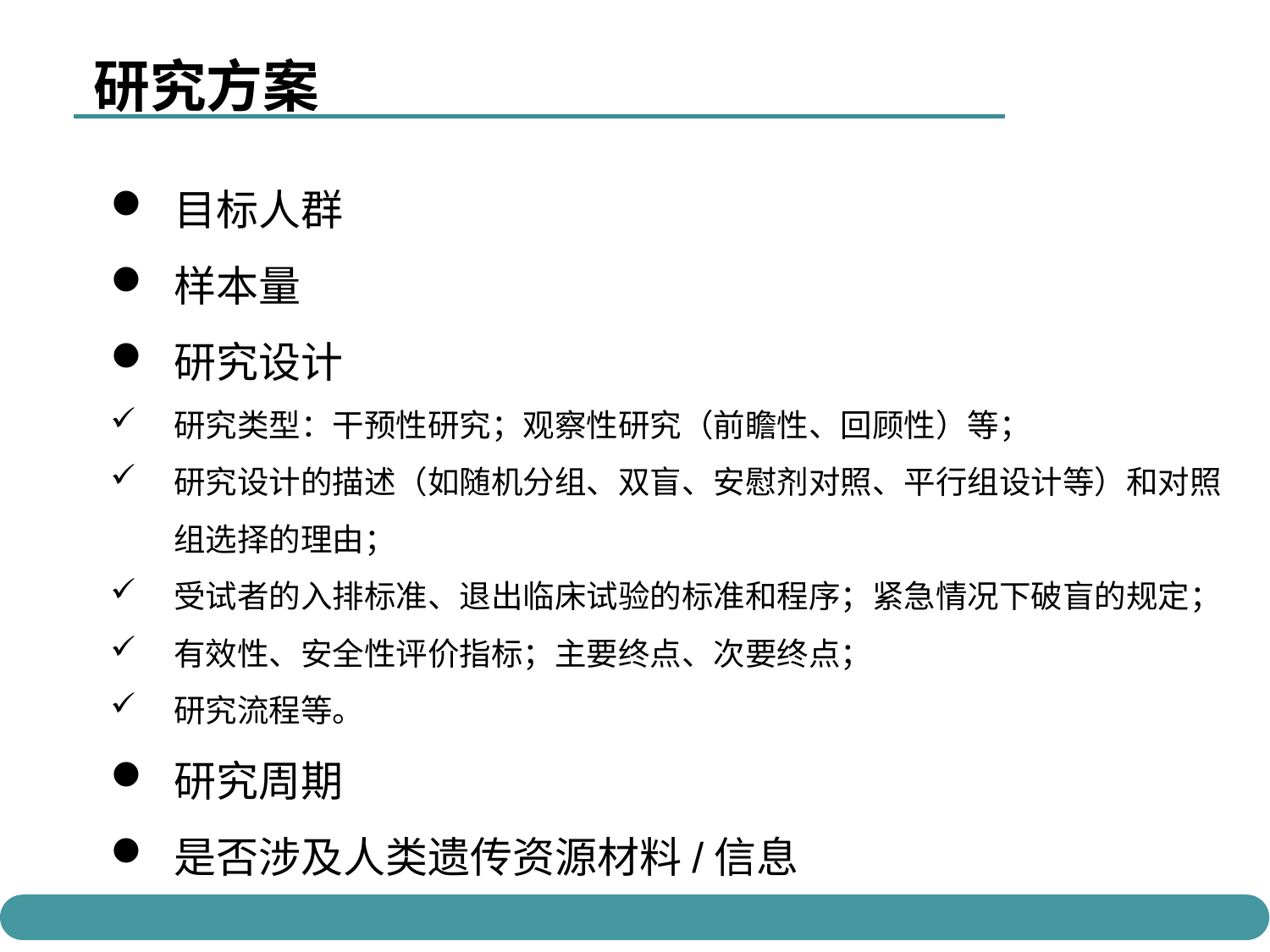

研究方案
目标人群
样本量
研究设计
研究类型：干预性研究；观察性研究（前瞻性、回顾性）等；
研究设计的描述（如随机分组、双盲、安慰剂对照、平行组设计等）和对照组选择的理由；
受试者的入排标准、退出临床试验的标准和程序；紧急情况下破盲的规定；
有效性、安全性评价指标；主要终点、次要终点；
研究流程等。
研究周期
是否涉及人类遗传资源材料/信息